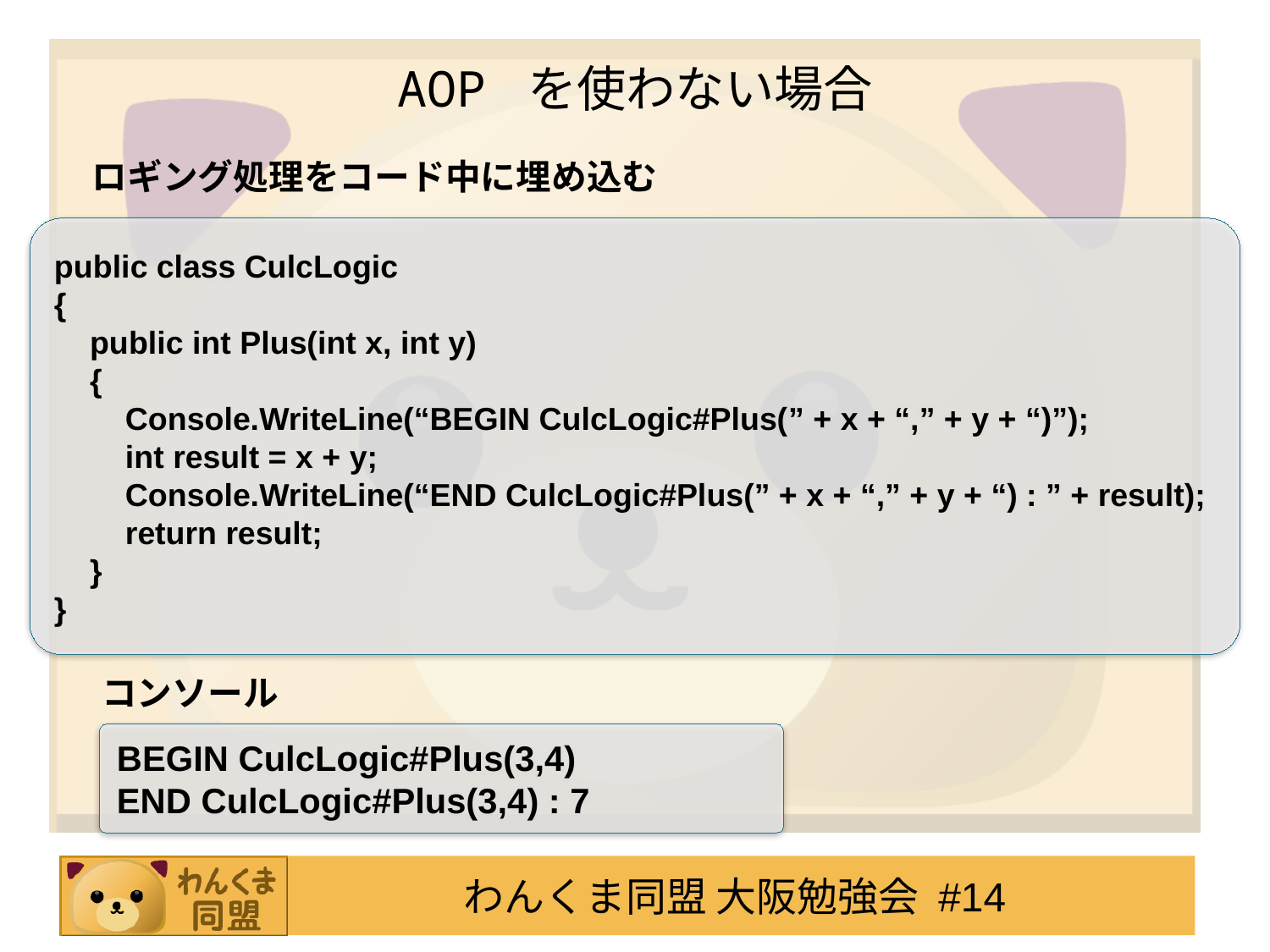

# AOP を使わない場合
ロギング処理をコード中に埋め込む
public class CulcLogic
{
    public int Plus(int x, int y)
    {
        Console.WriteLine(“BEGIN CulcLogic#Plus(” + x + “,” + y + “)”);
        int result = x + y;
        Console.WriteLine(“END CulcLogic#Plus(” + x + “,” + y + “) : ” + result);
        return result;
    }
}
コンソール
BEGIN CulcLogic#Plus(3,4)
END CulcLogic#Plus(3,4) : 7